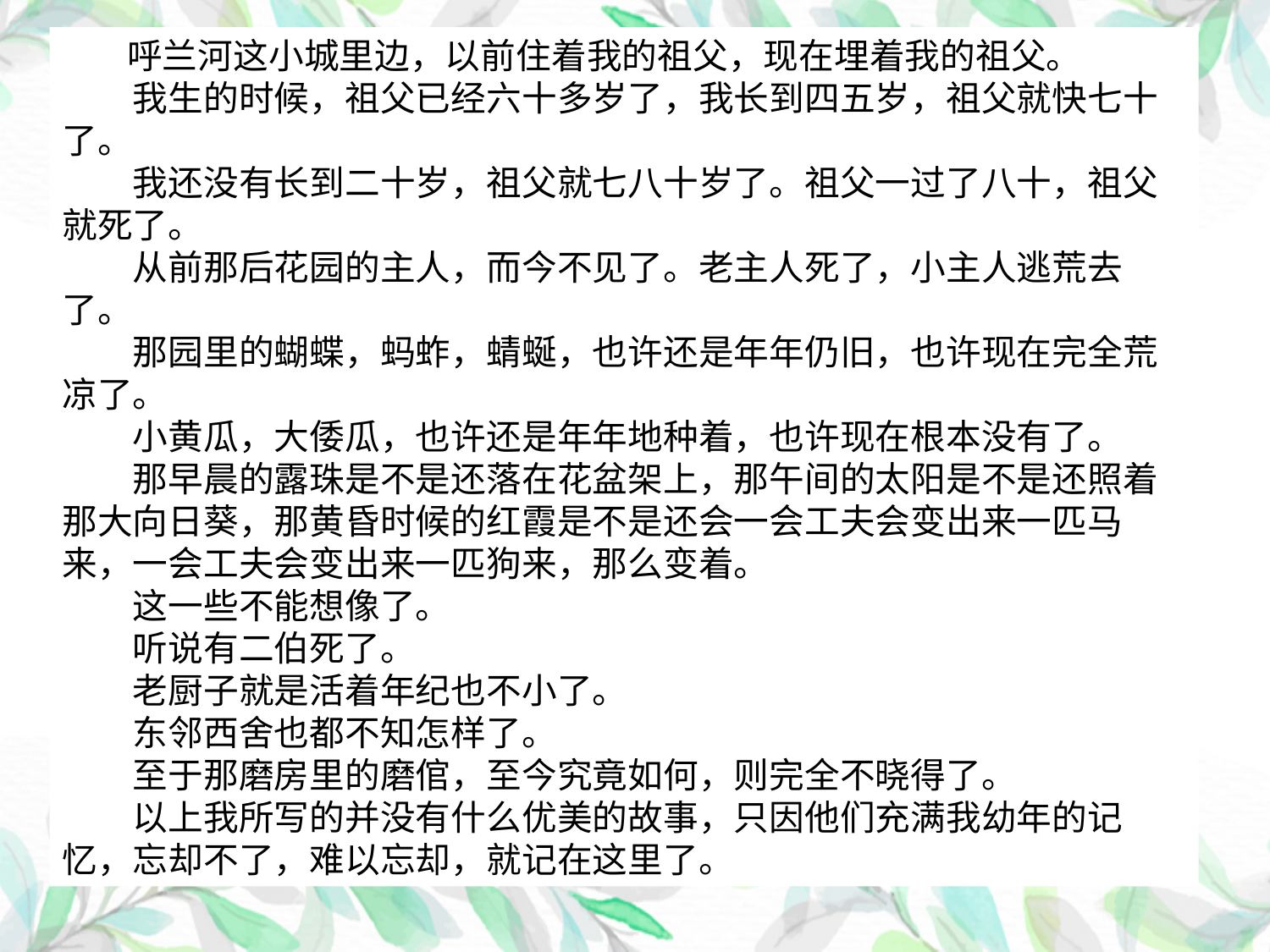

呼兰河这小城里边，以前住着我的祖父，现在埋着我的祖父。
　　我生的时候，祖父已经六十多岁了，我长到四五岁，祖父就快七十了。
　　我还没有长到二十岁，祖父就七八十岁了。祖父一过了八十，祖父就死了。
　　从前那后花园的主人，而今不见了。老主人死了，小主人逃荒去了。
　　那园里的蝴蝶，蚂蚱，蜻蜒，也许还是年年仍旧，也许现在完全荒凉了。
　　小黄瓜，大倭瓜，也许还是年年地种着，也许现在根本没有了。
　　那早晨的露珠是不是还落在花盆架上，那午间的太阳是不是还照着那大向日葵，那黄昏时候的红霞是不是还会一会工夫会变出来一匹马来，一会工夫会变出来一匹狗来，那么变着。
　　这一些不能想像了。
　　听说有二伯死了。
　　老厨子就是活着年纪也不小了。
　　东邻西舍也都不知怎样了。
　　至于那磨房里的磨倌，至今究竟如何，则完全不晓得了。
　　以上我所写的并没有什么优美的故事，只因他们充满我幼年的记忆，忘却不了，难以忘却，就记在这里了。